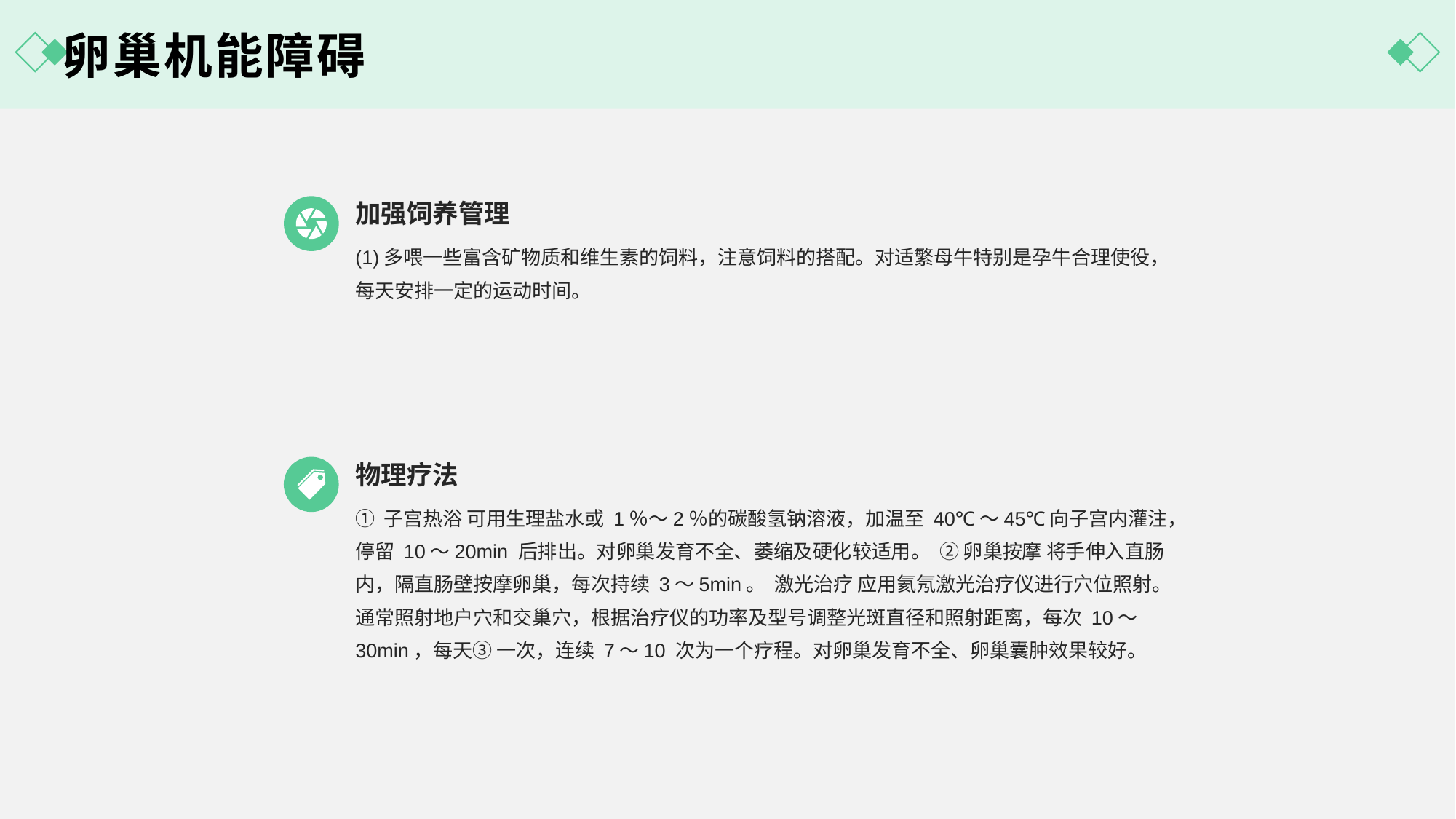

卵巢机能障碍

加强饲养管理

(1)多喂一些富含矿物质和维生素的饲料，注意饲料的搭配。对适繁母牛特别是孕牛合理使役，每天安排一定的运动时间。
物理疗法

① 子宫热浴 可用生理盐水或 1％～2％的碳酸氢钠溶液，加温至 40℃～45℃向子宫内灌注，停留 10～20min 后排出。对卵巢发育不全、萎缩及硬化较适用。  ② 卵巢按摩 将手伸入直肠内，隔直肠壁按摩卵巢，每次持续 3～5min。  激光治疗 应用氦氖激光治疗仪进行穴位照射。通常照射地户穴和交巢穴，根据治疗仪的功率及型号调整光斑直径和照射距离，每次 10～30min，每天③ 一次，连续 7～10 次为一个疗程。对卵巢发育不全、卵巢囊肿效果较好。